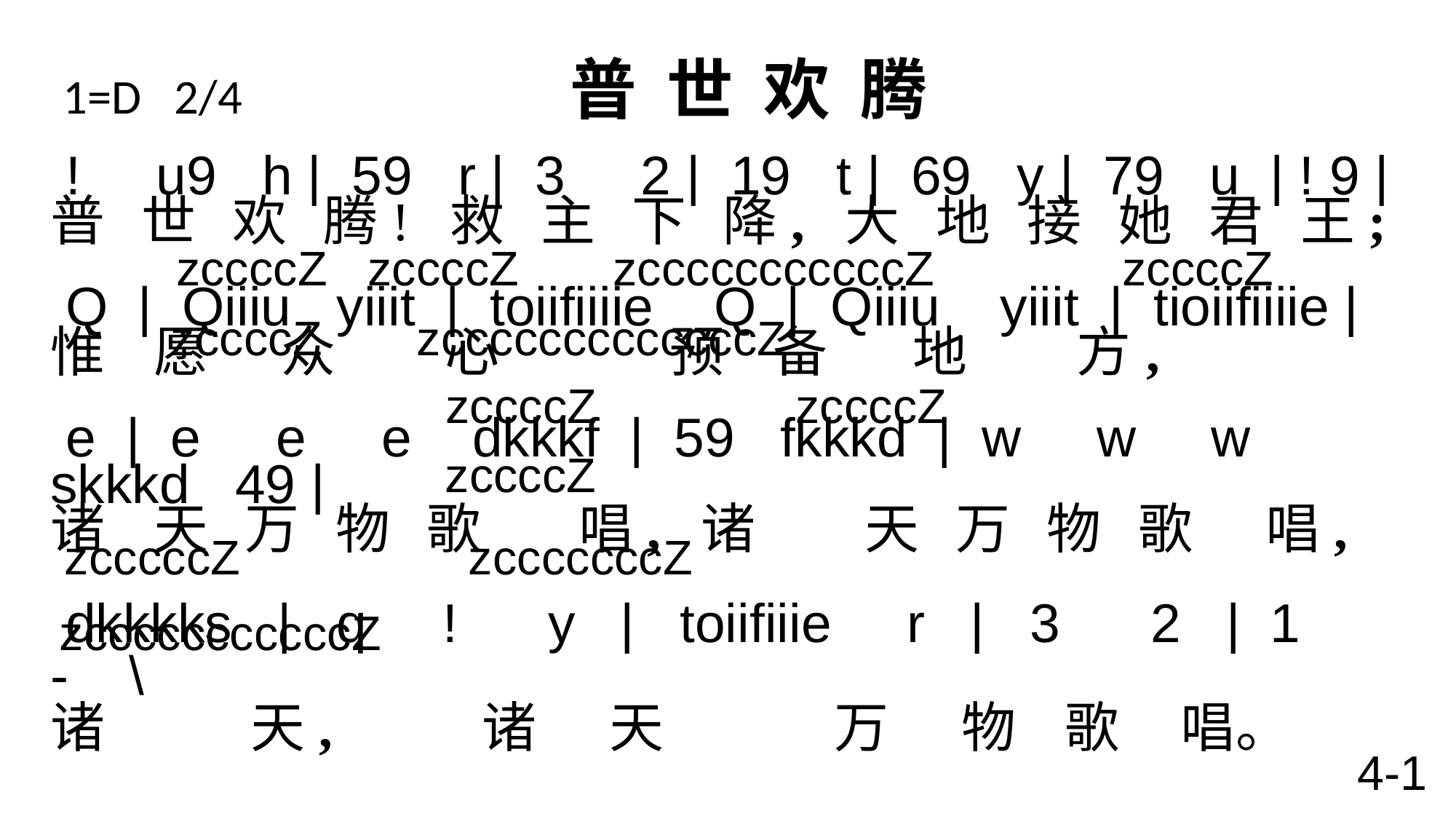

1=D   2/4                                普  世  欢  腾
 !     u9   h |  59   r |  3     2 |  19   t |  69   y |  79   u  | ! 9 |
普   世   欢   腾!  救   主   下   降,  大   地   接   她   君   王;

Q  |  Qiiiu   yiiit  |  toiifiiiie    Q  |  Qiiiu    yiiit  |  tioiifiiiie |
惟    愿      众         心              预    备       地         方,

e  |  e     e     e    dkkkf  |  59   fkkkd  |  w     w     w     skkkd   49 |
诸    天   万   物   歌        唱,  诸         天   万   物   歌      唱,

dkkkks   |   q     !      y   |   toiifiiie     r   |   3      2   |  1   -    \
诸            天,          诸      天              万      物    歌     唱。
 zccccZ   zccccZ       zcccccccccccZ              zccccZ    zccccZ       zcccccccccccccZ
 zccccZ               zccccZ                              zccccZ
 zcccccZ                 zcccccccZ         zcccccccccccZ
4-1